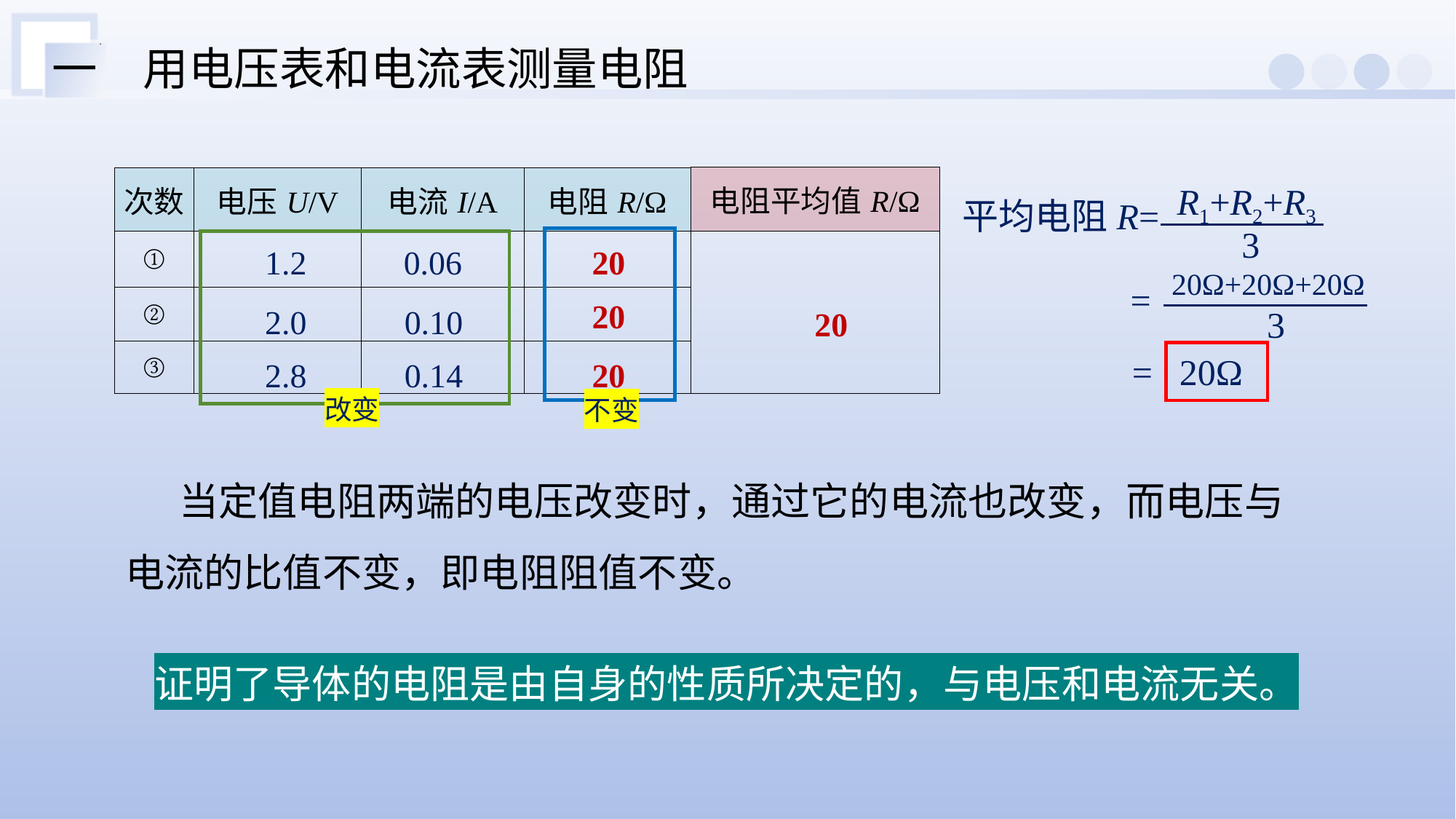

一　用电压表和电流表测量电阻
| 电阻平均值R/Ω |
| --- |
|  |
| 次数 | 电压U/V | 电流I/A | 电阻R/Ω |
| --- | --- | --- | --- |
| ① |  |  |  |
| ② |  |  |  |
| ③ |  |  |  |
R1+R2+R3
3
平均电阻R=

1.2
0.06
20
20Ω+20Ω+20Ω
3
=
20
2.0
0.10
20

20Ω
=
2.8
0.14
20
改变
不变
     当定值电阻两端的电压改变时，通过它的电流也改变，而电压与电流的比值不变，即电阻阻值不变。
证明了导体的电阻是由自身的性质所决定的，与电压和电流无关。